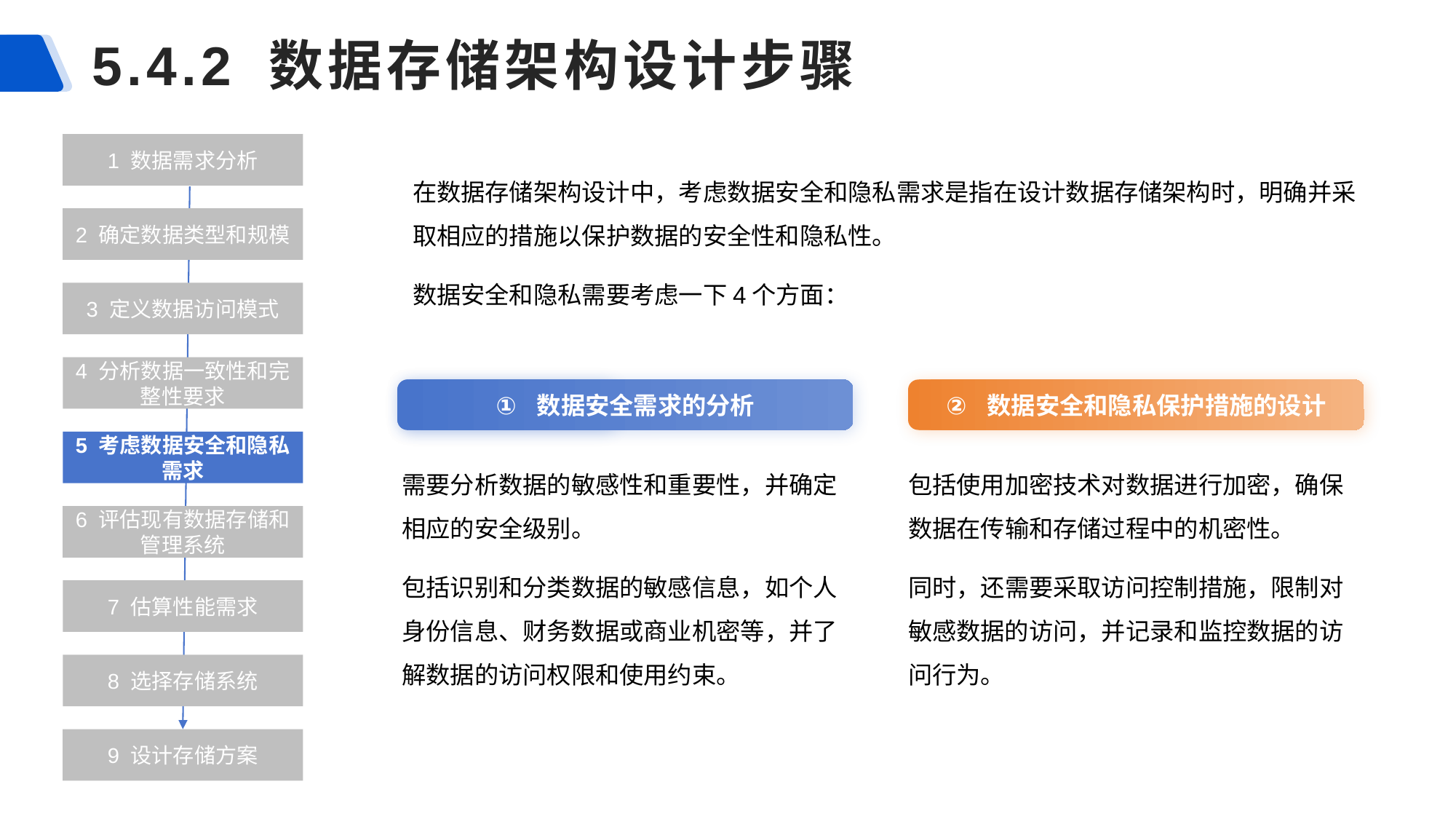

# 5.4.2 数据存储架构设计步骤
1 数据需求分析
在数据存储架构设计中，考虑数据安全和隐私需求是指在设计数据存储架构时，明确并采取相应的措施以保护数据的安全性和隐私性。
数据安全和隐私需要考虑一下4个方面：
2 确定数据类型和规模
3 定义数据访问模式
4 分析数据一致性和完整性要求
添加标题
数据安全需求的分析
数据安全和隐私保护措施的设计
5 考虑数据安全和隐私需求
需要分析数据的敏感性和重要性，并确定相应的安全级别。
包括识别和分类数据的敏感信息，如个人身份信息、财务数据或商业机密等，并了解数据的访问权限和使用约束。
包括使用加密技术对数据进行加密，确保数据在传输和存储过程中的机密性。
同时，还需要采取访问控制措施，限制对敏感数据的访问，并记录和监控数据的访问行为。
6 评估现有数据存储和管理系统
7 估算性能需求
8 选择存储系统
9 设计存储方案